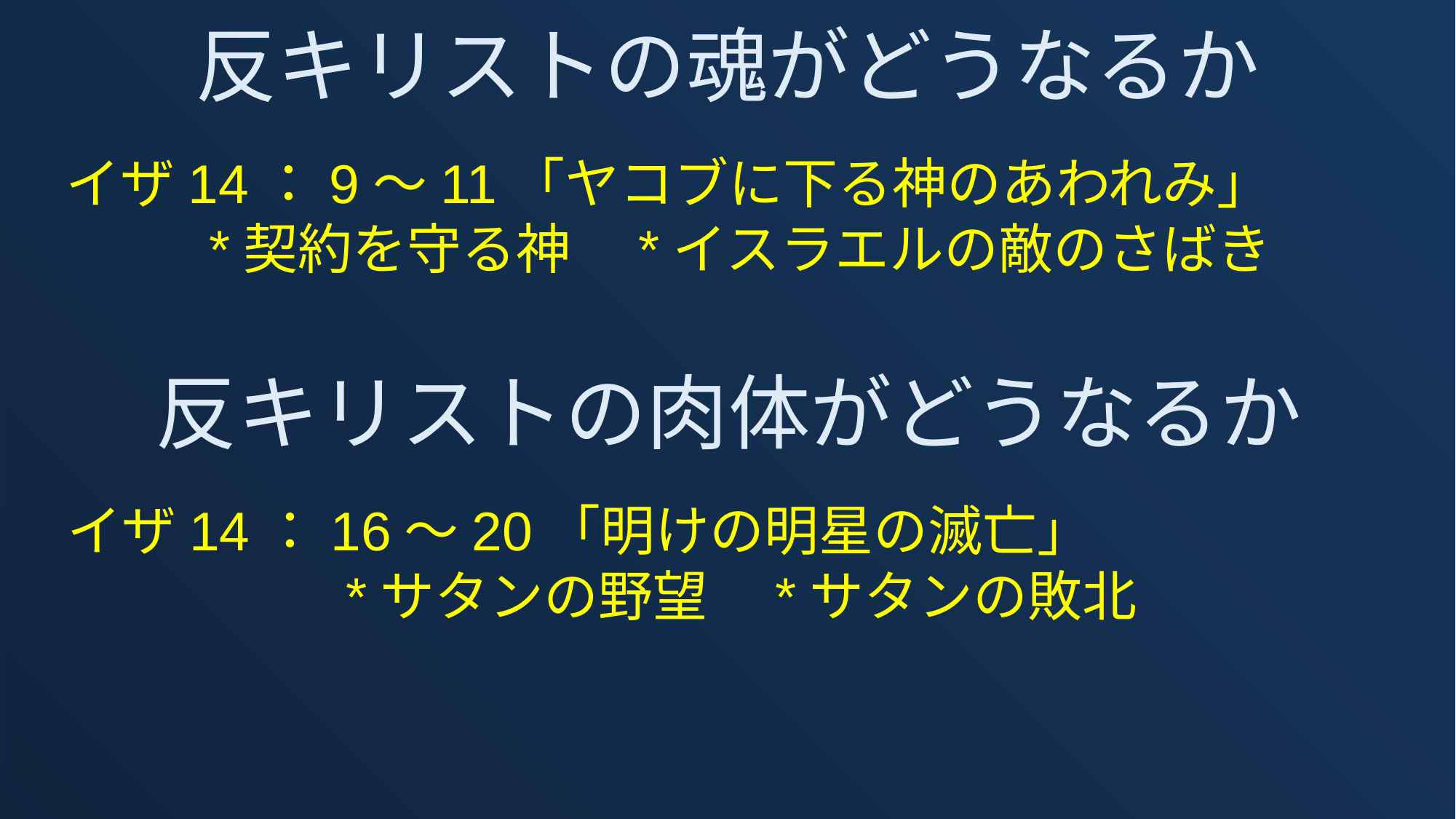

反キリストの魂がどうなるか
イザ14：9～11「ヤコブに下る神のあわれみ」
*契約を守る神　*イスラエルの敵のさばき
反キリストの肉体がどうなるか
イザ14：16～20「明けの明星の滅亡」
*サタンの野望　*サタンの敗北